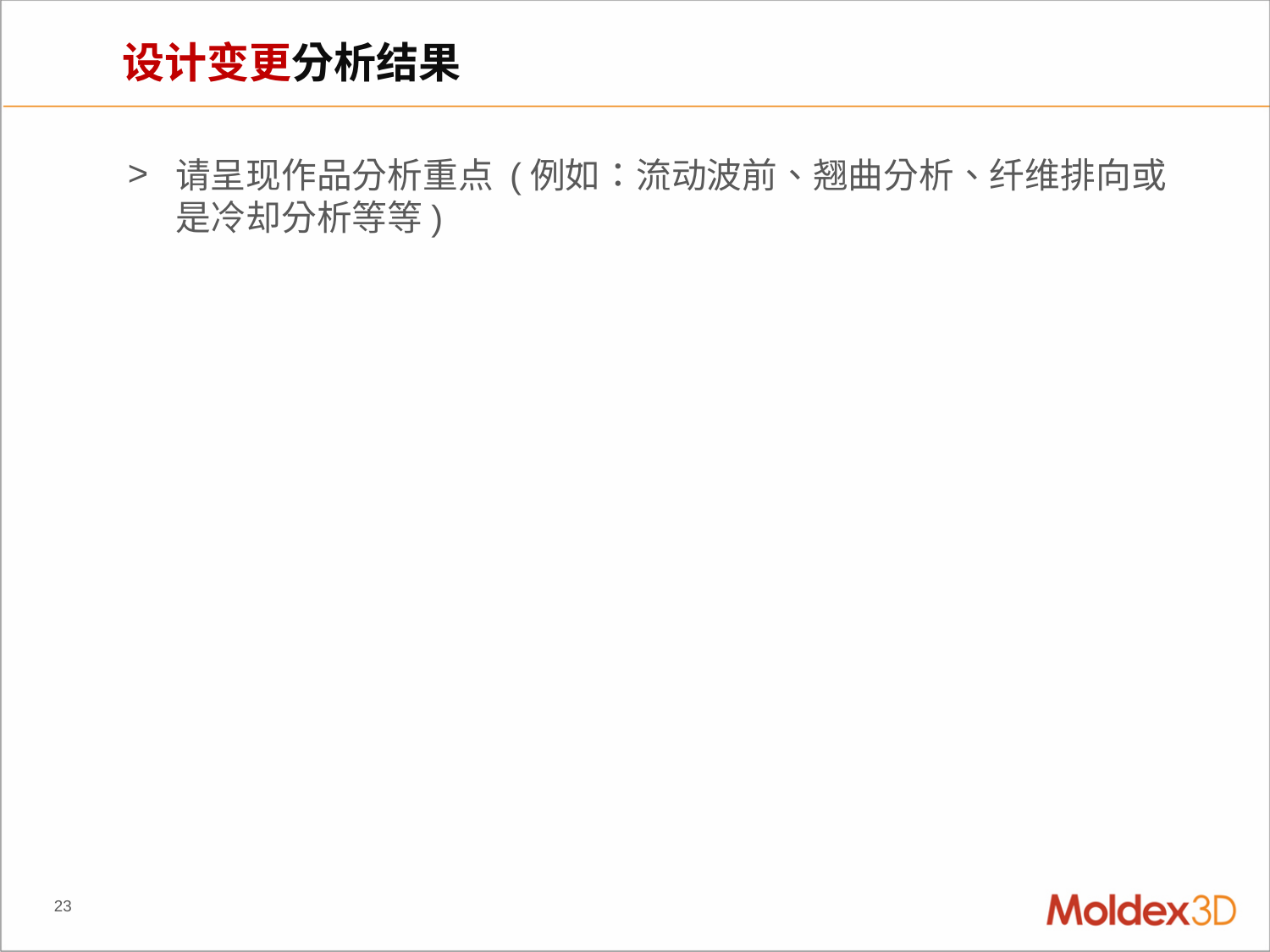

# 设计变更分析结果
请呈现作品分析重点 (例如：流动波前、翘曲分析、纤维排向或是冷却分析等等)